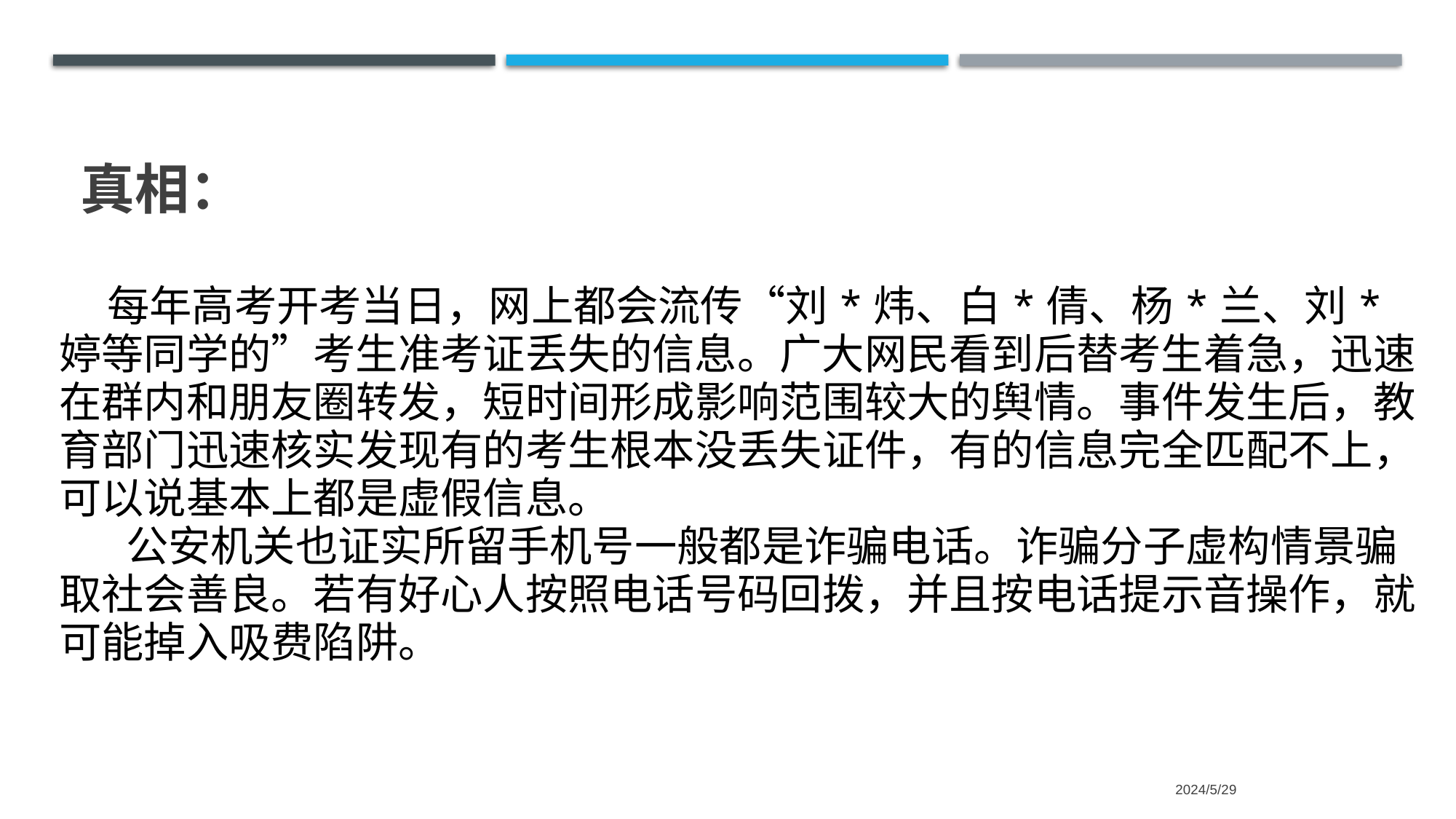

# 真相：
    每年高考开考当日，网上都会流传“刘*炜、白*倩、杨*兰、刘*婷等同学的”考生准考证丢失的信息。广大网民看到后替考生着急，迅速在群内和朋友圈转发，短时间形成影响范围较大的舆情。事件发生后，教育部门迅速核实发现有的考生根本没丢失证件，有的信息完全匹配不上，可以说基本上都是虚假信息。
      公安机关也证实所留手机号一般都是诈骗电话。诈骗分子虚构情景骗取社会善良。若有好心人按照电话号码回拨，并且按电话提示音操作，就可能掉入吸费陷阱。

2024/5/29